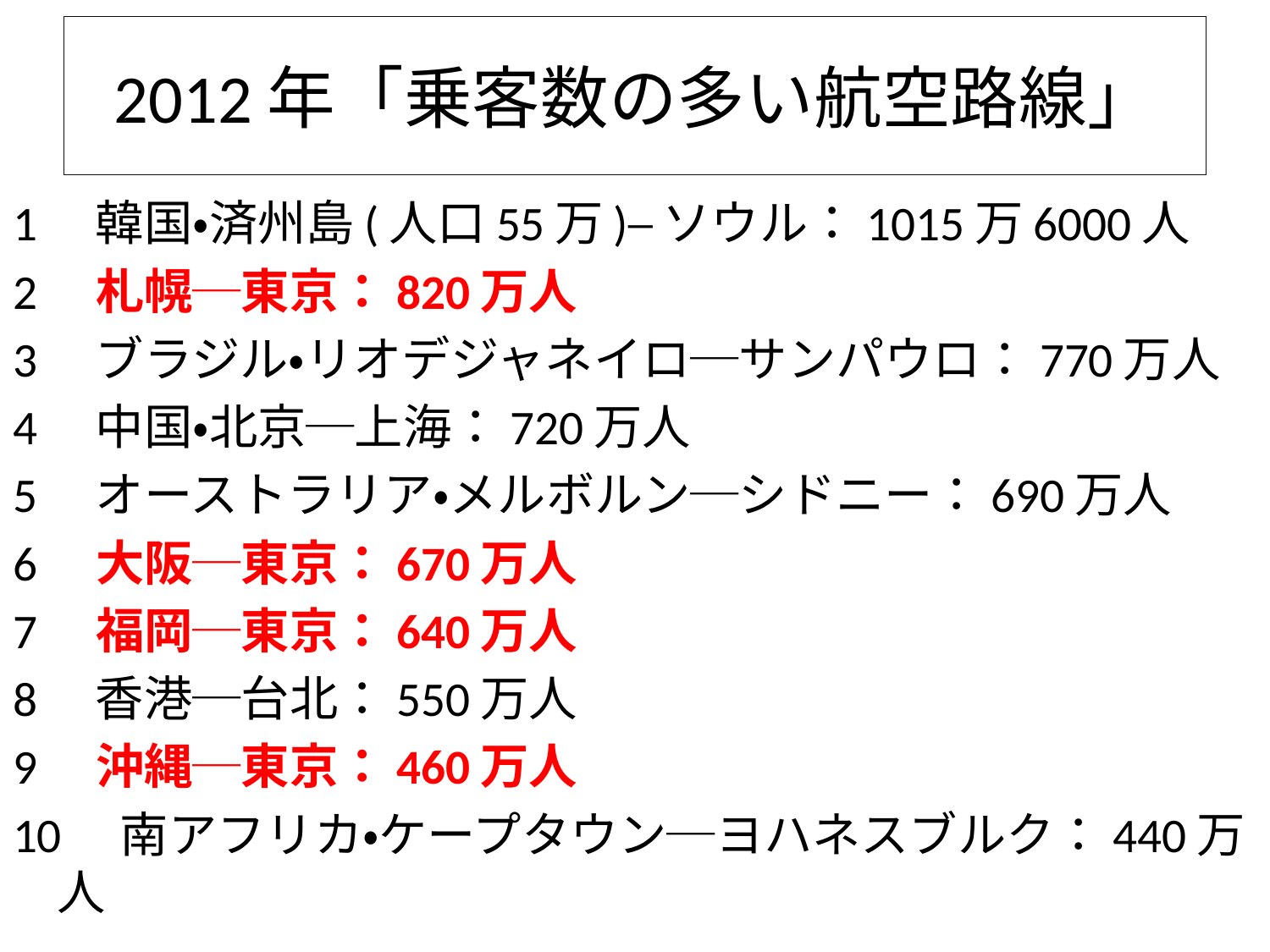

# 2012年「乗客数の多い航空路線」
1　韓国・済州島(人口55万)─ソウル：1015万6000人
2　札幌─東京：820万人
3　ブラジル・リオデジャネイロ─サンパウロ：770万人
4　中国・北京─上海：720万人
5　オーストラリア・メルボルン─シドニー：690万人
6　大阪─東京：670万人
7　福岡─東京：640万人
8　香港─台北：550万人
9　沖縄─東京：460万人
10　南アフリカ・ケープタウン─ヨハネスブルク：440万人